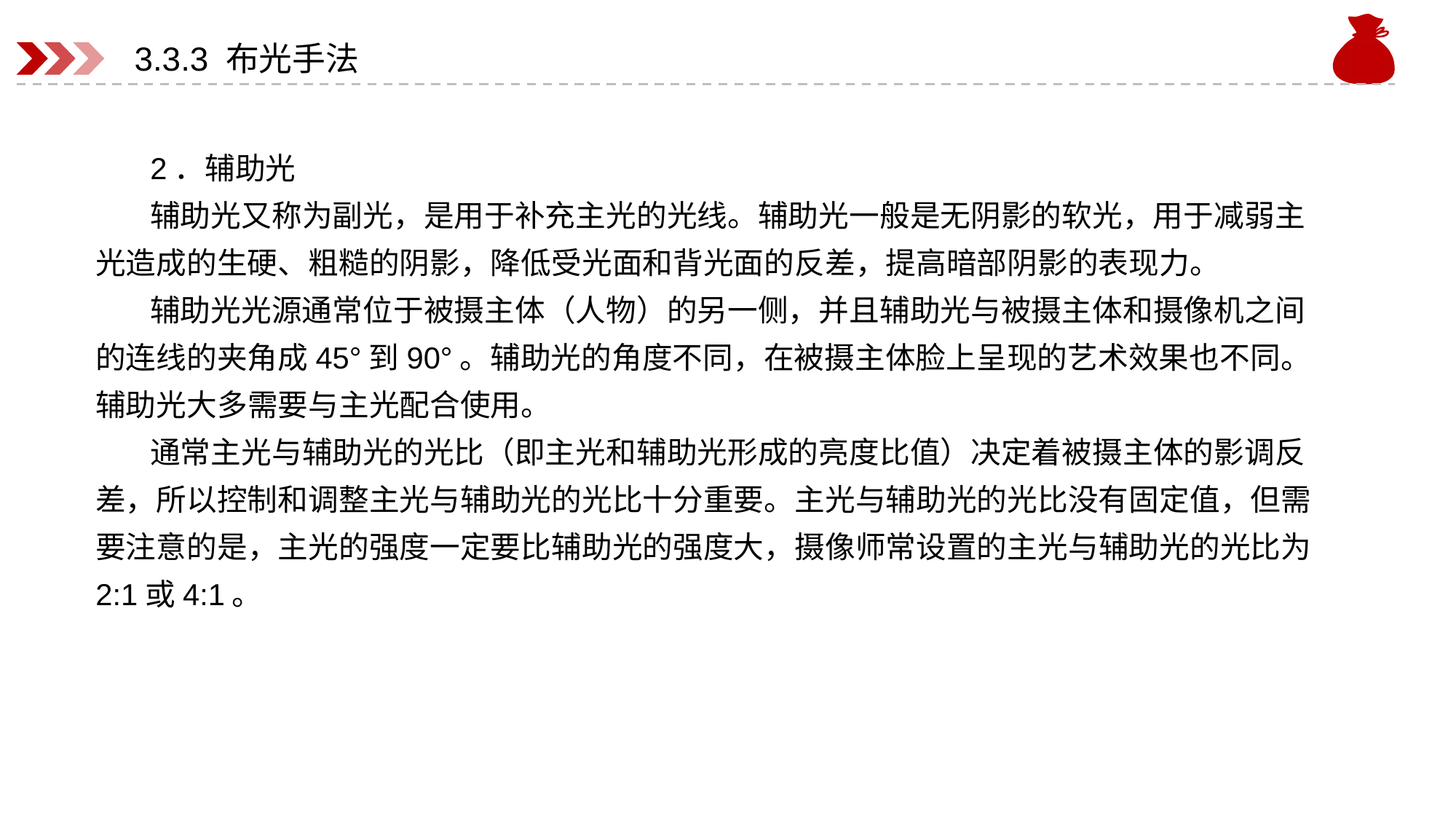

# 3.3.3 布光手法
36
2．辅助光
辅助光又称为副光，是用于补充主光的光线。辅助光一般是无阴影的软光，用于减弱主光造成的生硬、粗糙的阴影，降低受光面和背光面的反差，提高暗部阴影的表现力。
辅助光光源通常位于被摄主体（人物）的另一侧，并且辅助光与被摄主体和摄像机之间的连线的夹角成45°到90°。辅助光的角度不同，在被摄主体脸上呈现的艺术效果也不同。辅助光大多需要与主光配合使用。
通常主光与辅助光的光比（即主光和辅助光形成的亮度比值）决定着被摄主体的影调反差，所以控制和调整主光与辅助光的光比十分重要。主光与辅助光的光比没有固定值，但需要注意的是，主光的强度一定要比辅助光的强度大，摄像师常设置的主光与辅助光的光比为2:1或4:1。